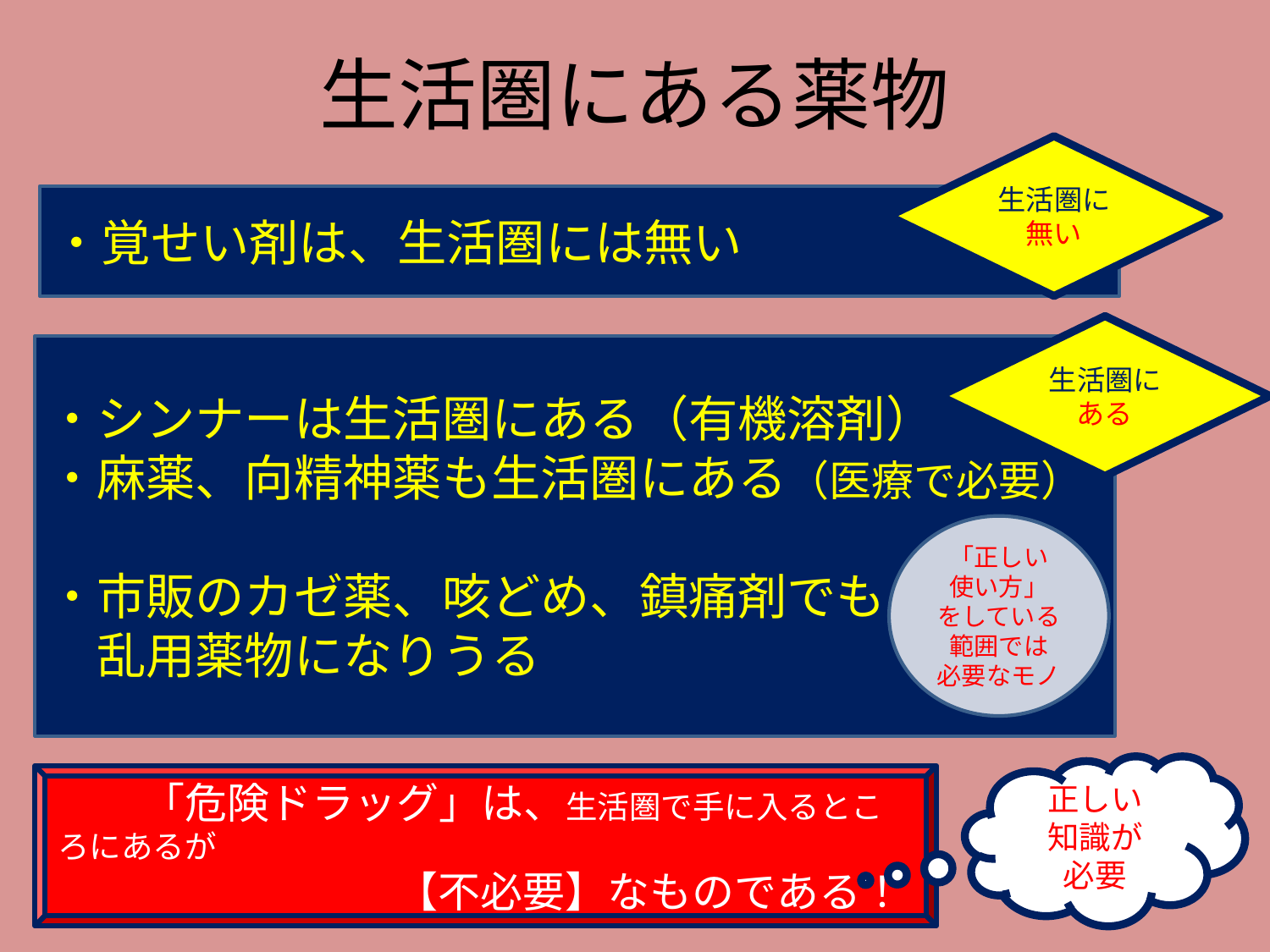

# 生活圏にある薬物
生活圏に
無い
・覚せい剤は、生活圏には無い
生活圏に
ある
・シンナーは生活圏にある（有機溶剤）
・麻薬、向精神薬も生活圏にある（医療で必要）

・市販のカゼ薬、咳どめ、鎮痛剤でも
　乱用薬物になりうる
「正しい
使い方」
をしている
範囲では
必要なモノ
正しい
知識が
必要
　　「危険ドラッグ」は、生活圏で手に入るところにあるが
　　　　　　　　【不必要】なものである！